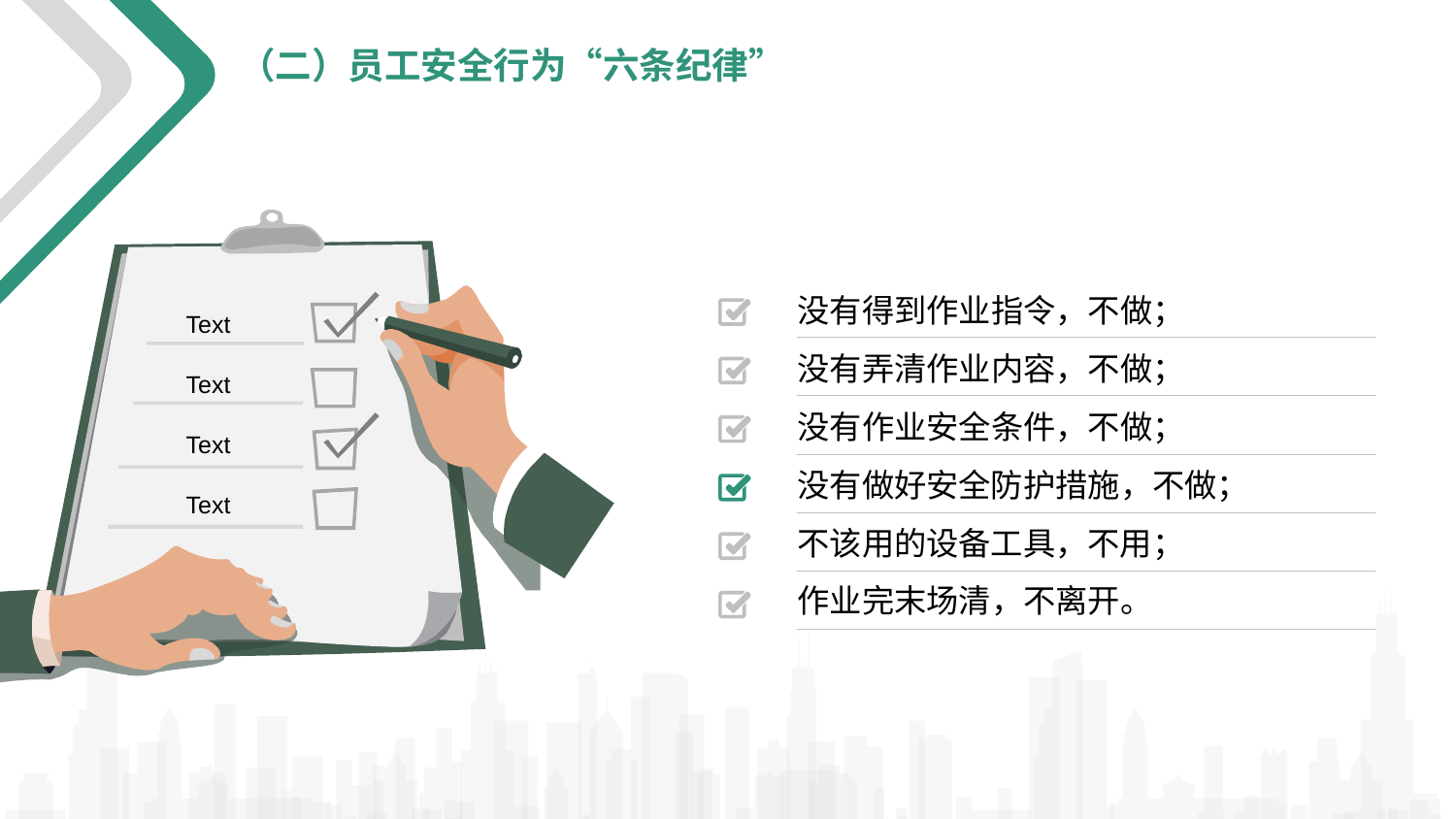

（二）员工安全行为“六条纪律”

Text

Text

Text

Text

没有得到作业指令，不做；
没有弄清作业内容，不做；
没有作业安全条件，不做；
没有做好安全防护措施，不做；
不该用的设备工具，不用；
作业完末场清，不离开。